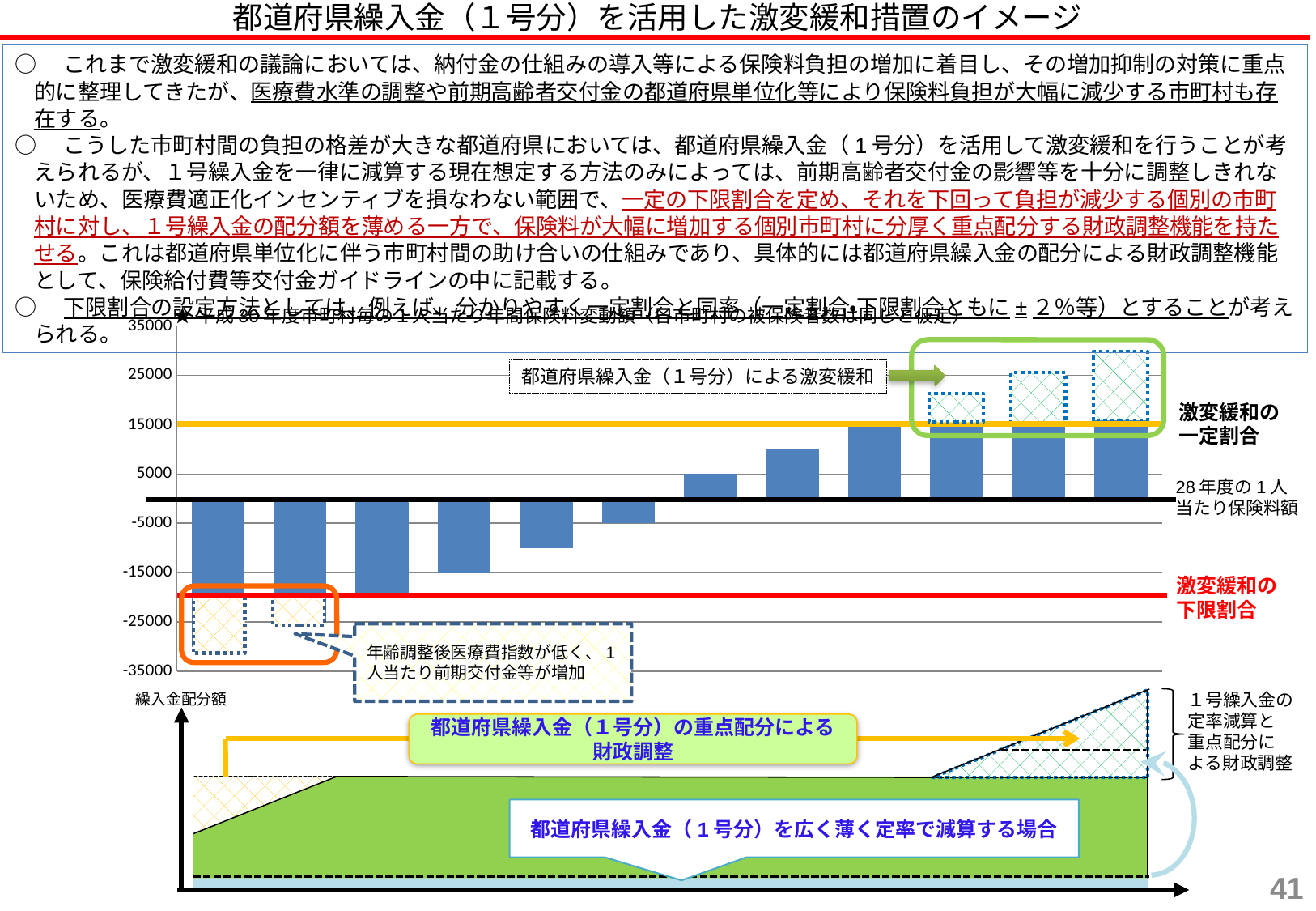

# 都道府県繰入金（１号分）を活用した激変緩和措置のイメージ
○　これまで激変緩和の議論においては、納付金の仕組みの導入等による保険料負担の増加に着目し、その増加抑制の対策に重点的に整理してきたが、医療費水準の調整や前期高齢者交付金の都道府県単位化等により保険料負担が大幅に減少する市町村も存在する。
○　こうした市町村間の負担の格差が大きな都道府県においては、都道府県繰入金（1号分）を活用して激変緩和を行うことが考えられるが、１号繰入金を一律に減算する現在想定する方法のみによっては、前期高齢者交付金の影響等を十分に調整しきれないため、医療費適正化インセンティブを損なわない範囲で、一定の下限割合を定め、それを下回って負担が減少する個別の市町村に対し、１号繰入金の配分額を薄める一方で、保険料が大幅に増加する個別市町村に分厚く重点配分する財政調整機能を持たせる。これは都道府県単位化に伴う市町村間の助け合いの仕組みであり、具体的には都道府県繰入金の配分による財政調整機能として、保険給付費等交付金ガイドラインの中に記載する。
○　下限割合の設定方法としては、例えば、分かりやすく一定割合と同率（一定割合・下限割合ともに±２％等）とすることが考えられる。
★平成30年度市町村毎の１人当たり年間保険料変動額（各市町村の被保険者数は同じと仮定）

### Chart

| Category |  |
|---|---|
| A市 | -30000.0 |
| B町 | -25000.0 |
| C村 | -20000.0 |
| D市 | -15000.0 |
| E町 | -10000.0 |
| F村 | -5000.0 |
| G市 | 5000.0 |
| H町 | 10000.0 |
| I村 | 15000.0 |
| J市 | 20000.0 |
| K村 | 25000.0 |
| L市 | 30000.0 |

都道府県繰入金（１号分）による激変緩和

激変緩和の
一定割合

28年度の1人
当たり保険料額
激変緩和の
下限割合

年齢調整後医療費指数が低く、1人当たり前期交付金等が増加
繰入金配分額
１号繰入金の
定率減算と
重点配分に
よる財政調整

都道府県繰入金（１号分）の重点配分による
財政調整

都道府県繰入金（1号分）を広く薄く定率で減算する場合
41